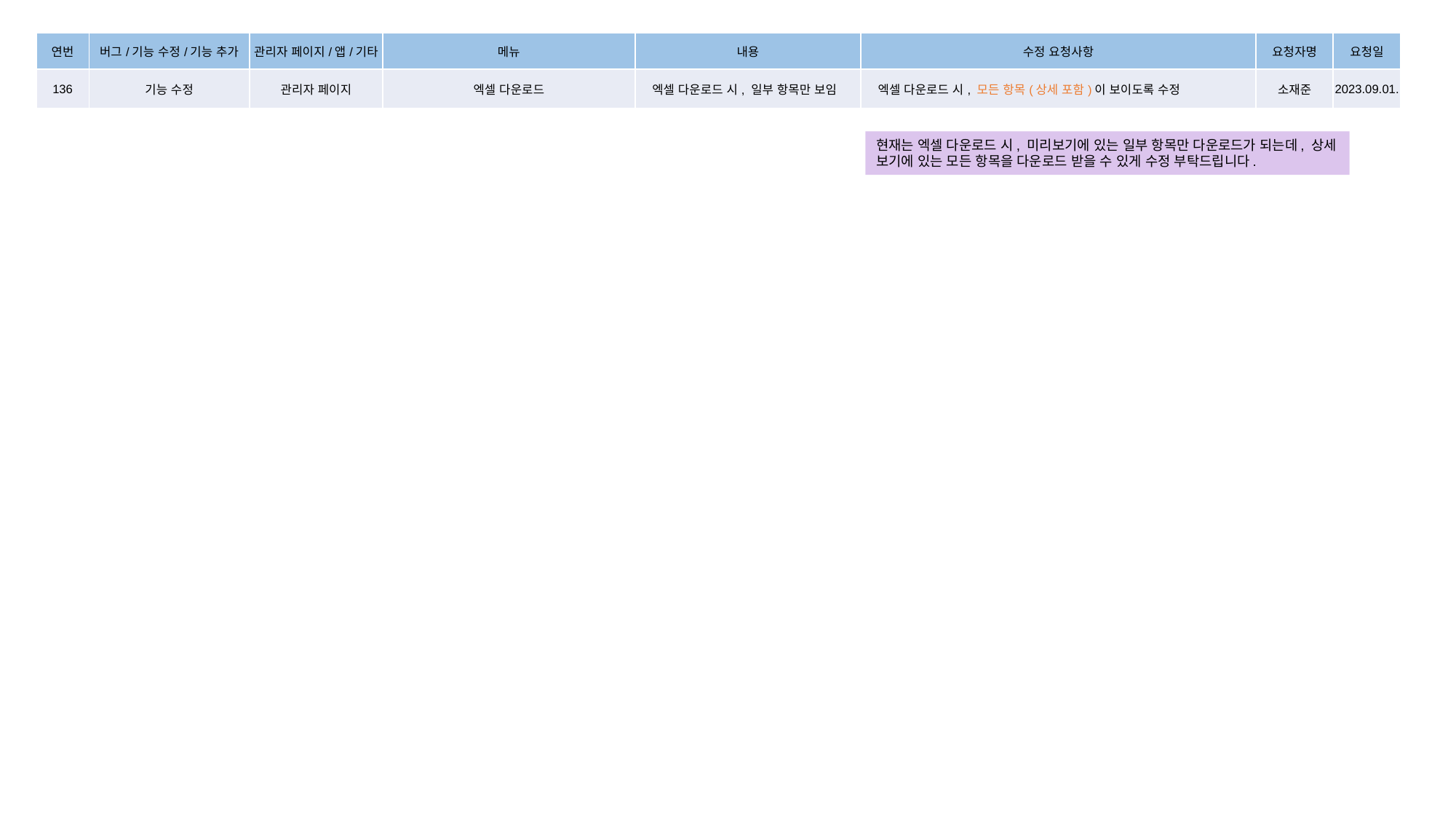

| 연번 | 버그/기능 수정/기능 추가 | 관리자 페이지/앱/기타 | 메뉴 | 내용 | 수정 요청사항 | 요청자명 | 요청일 |
| --- | --- | --- | --- | --- | --- | --- | --- |
| 136 | 기능 수정 | 관리자 페이지 | 엑셀 다운로드 | 엑셀 다운로드 시, 일부 항목만 보임 | 엑셀 다운로드 시, 모든 항목(상세 포함)이 보이도록 수정 | 소재준 | 2023.09.01. |
현재는 엑셀 다운로드 시, 미리보기에 있는 일부 항목만 다운로드가 되는데, 상세 보기에 있는 모든 항목을 다운로드 받을 수 있게 수정 부탁드립니다.